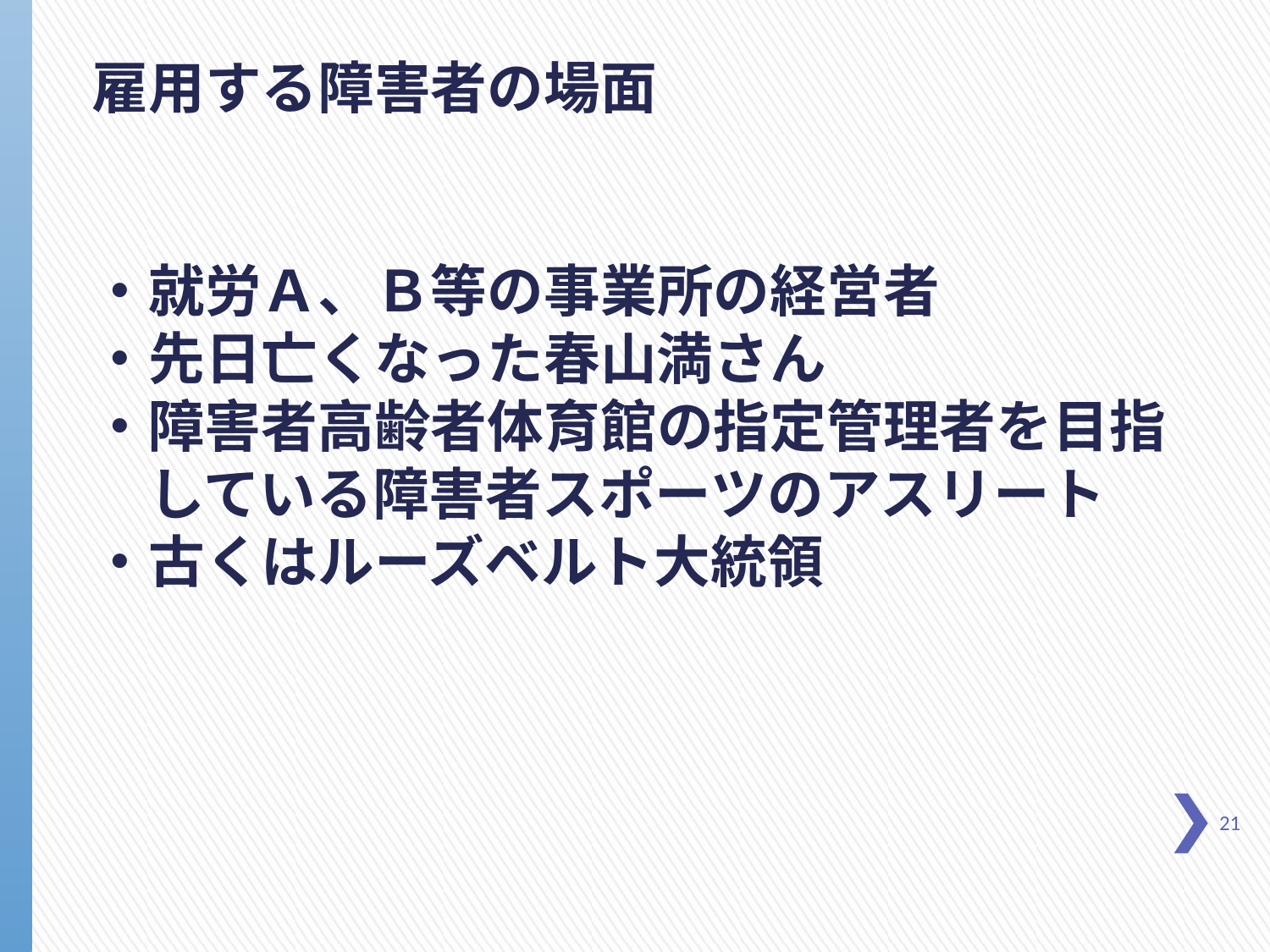

雇用する障害者の場面

・就労Ａ、Ｂ等の事業所の経営者
・先日亡くなった春山満さん
・障害者高齢者体育館の指定管理者を目指
　している障害者スポーツのアスリート
・古くはルーズベルト大統領

21